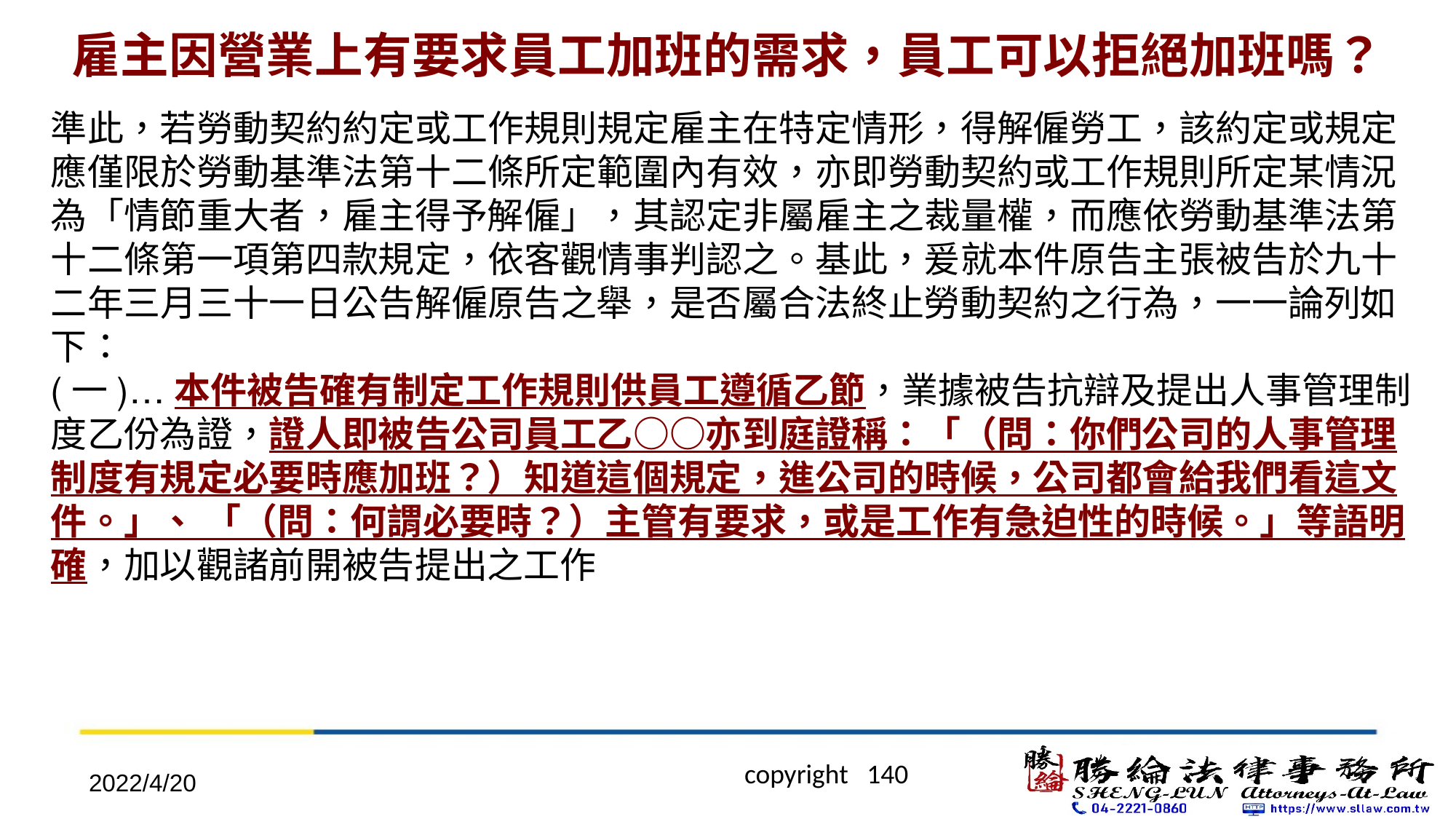

# 雇主因營業上有要求員工加班的需求，員工可以拒絕加班嗎？
準此，若勞動契約約定或工作規則規定雇主在特定情形，得解僱勞工，該約定或規定應僅限於勞動基準法第十二條所定範圍內有效，亦即勞動契約或工作規則所定某情況為「情節重大者，雇主得予解僱」，其認定非屬雇主之裁量權，而應依勞動基準法第十二條第一項第四款規定，依客觀情事判認之。基此，爰就本件原告主張被告於九十二年三月三十一日公告解僱原告之舉，是否屬合法終止勞動契約之行為，一一論列如下：
(一)…本件被告確有制定工作規則供員工遵循乙節，業據被告抗辯及提出人事管理制度乙份為證，證人即被告公司員工乙○○亦到庭證稱：「（問：你們公司的人事管理制度有規定必要時應加班？）知道這個規定，進公司的時候，公司都會給我們看這文件。」、 「（問：何謂必要時？）主管有要求，或是工作有急迫性的時候。」等語明確，加以觀諸前開被告提出之工作
2022/4/20
 copyright   140